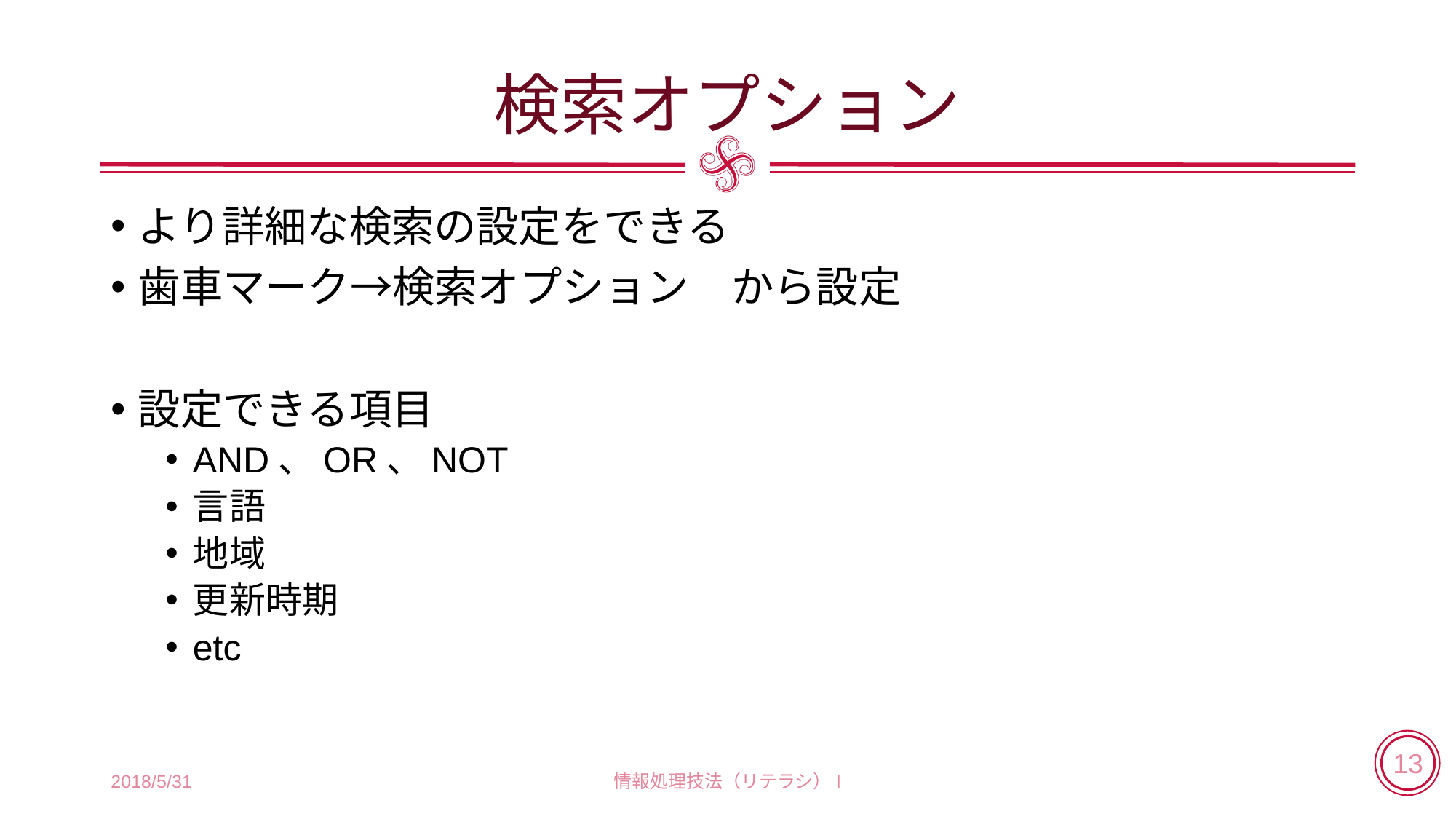

# 検索オプション
より詳細な検索の設定をできる
歯車マーク→検索オプション　から設定

設定できる項目
AND、OR、NOT
言語
地域
更新時期
etc

2018/5/31
情報処理技法（リテラシ）I